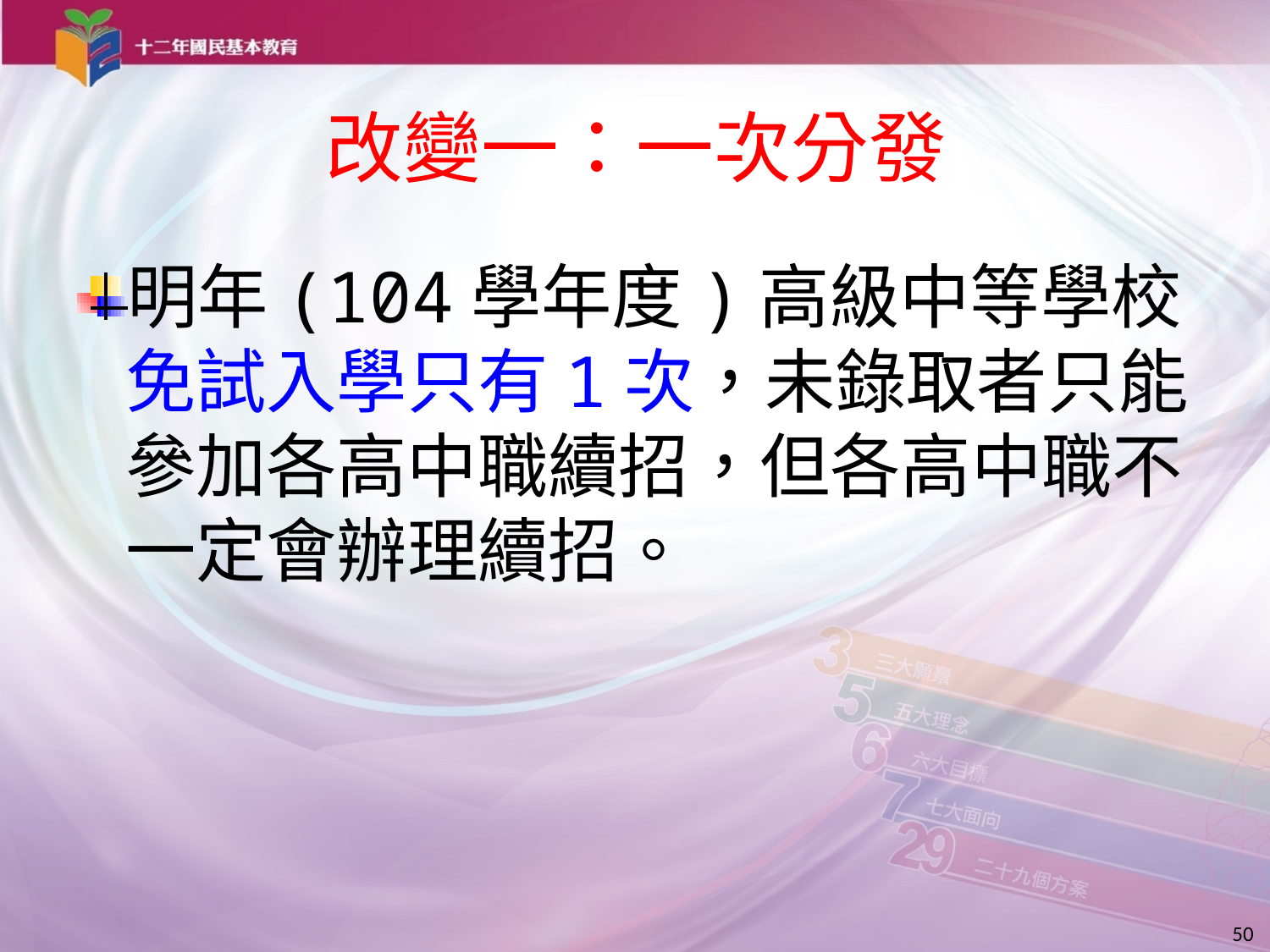

# 改變一：一次分發
明年(104學年度)高級中等學校免試入學只有1次，未錄取者只能參加各高中職續招，但各高中職不一定會辦理續招。